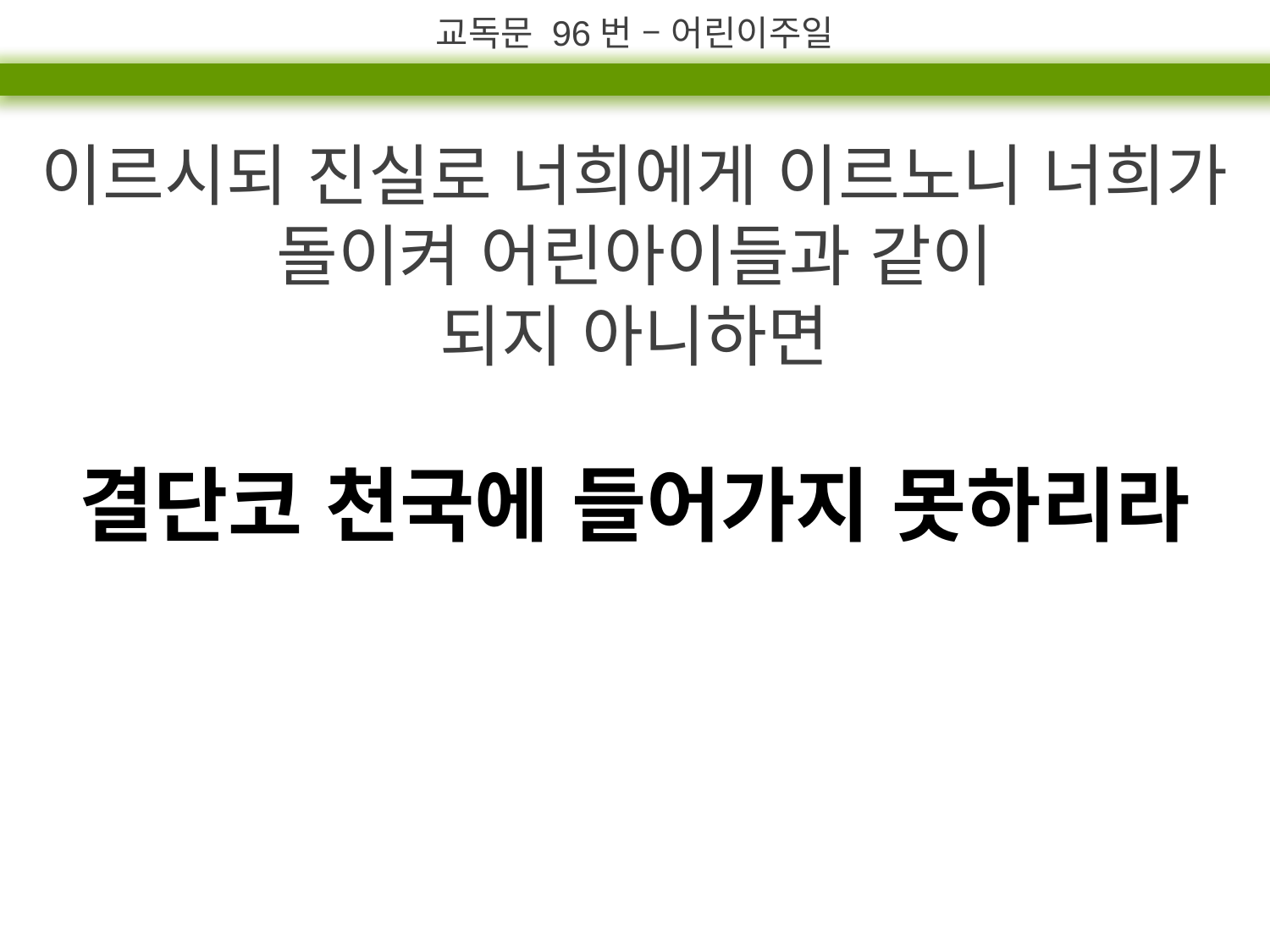

교독문 96번 – 어린이주일

이르시되 진실로 너희에게 이르노니 너희가 돌이켜 어린아이들과 같이
되지 아니하면
결단코 천국에 들어가지 못하리라